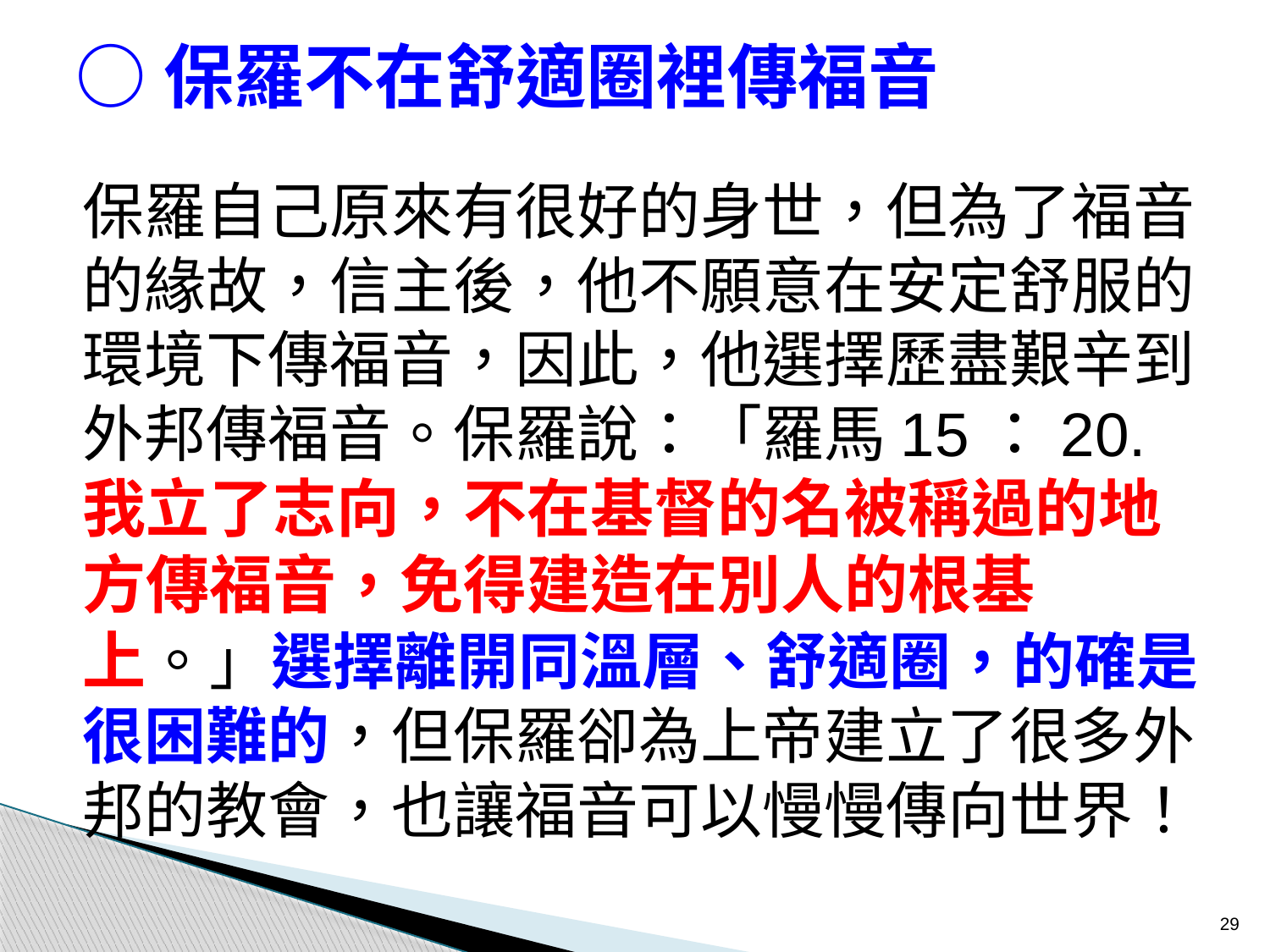

○保羅不在舒適圈裡傳福音
保羅自己原來有很好的身世，但為了福音的緣故，信主後，他不願意在安定舒服的環境下傳福音，因此，他選擇歷盡艱辛到外邦傳福音。保羅說：「羅馬15：20.我立了志向，不在基督的名被稱過的地方傳福音，免得建造在別人的根基上。」選擇離開同溫層、舒適圈，的確是很困難的，但保羅卻為上帝建立了很多外邦的教會，也讓福音可以慢慢傳向世界！
29